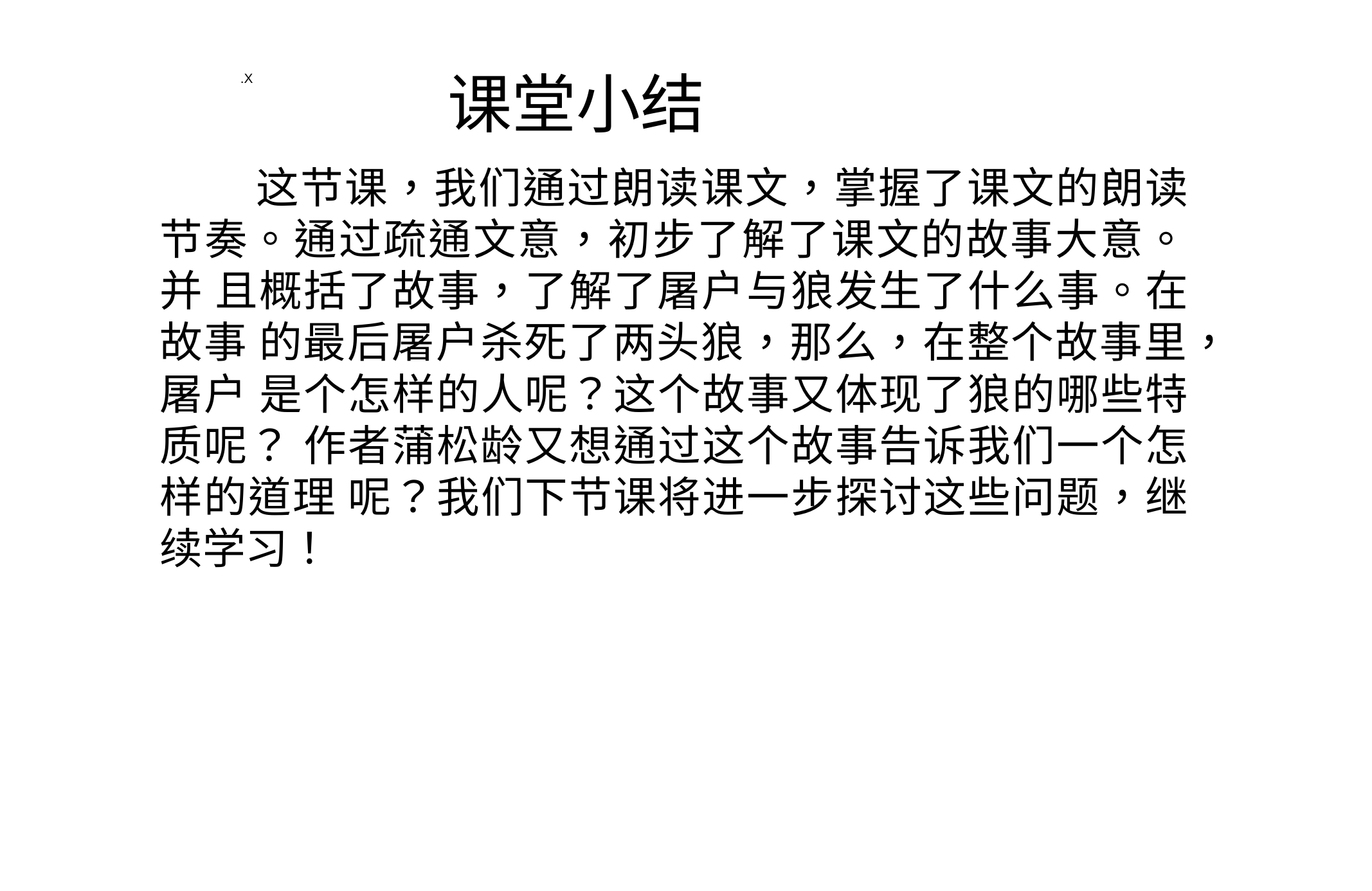

课堂小结
.X
这节课，我们通过朗读课文，掌握了课文的朗读 节奏。通过疏通文意，初步了解了课文的故事大意。并 且概括了故事，了解了屠户与狼发生了什么事。在故事 的最后屠户杀死了两头狼，那么，在整个故事里，屠户 是个怎样的人呢？这个故事又体现了狼的哪些特质呢？ 作者蒲松龄又想通过这个故事告诉我们一个怎样的道理 呢？我们下节课将进一步探讨这些问题，继续学习！